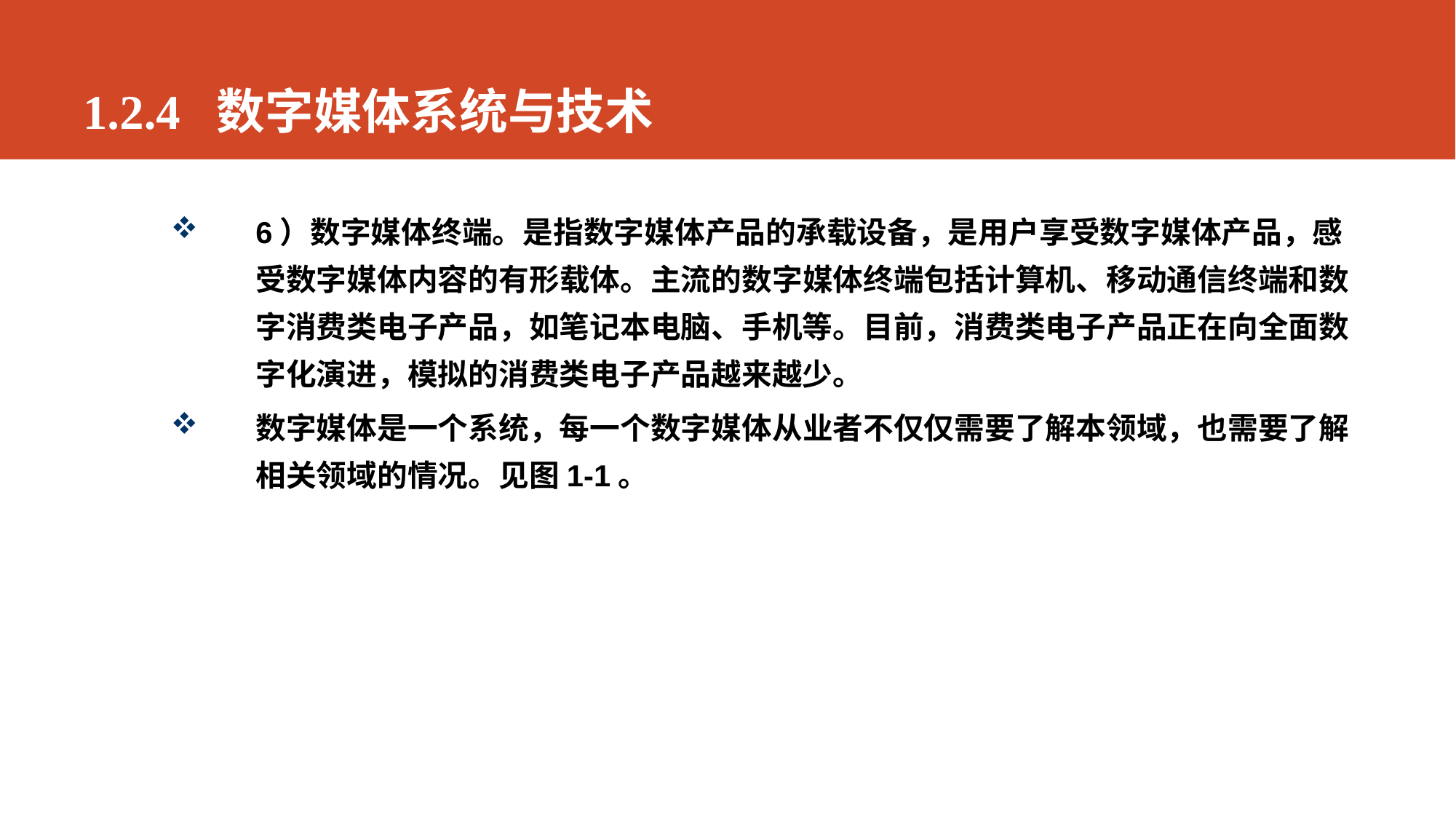

# 1.2.4  数字媒体系统与技术
6）数字媒体终端。是指数字媒体产品的承载设备，是用户享受数字媒体产品，感受数字媒体内容的有形载体。主流的数字媒体终端包括计算机、移动通信终端和数字消费类电子产品，如笔记本电脑、手机等。目前，消费类电子产品正在向全面数字化演进，模拟的消费类电子产品越来越少。
数字媒体是一个系统，每一个数字媒体从业者不仅仅需要了解本领域，也需要了解相关领域的情况。见图1-1。